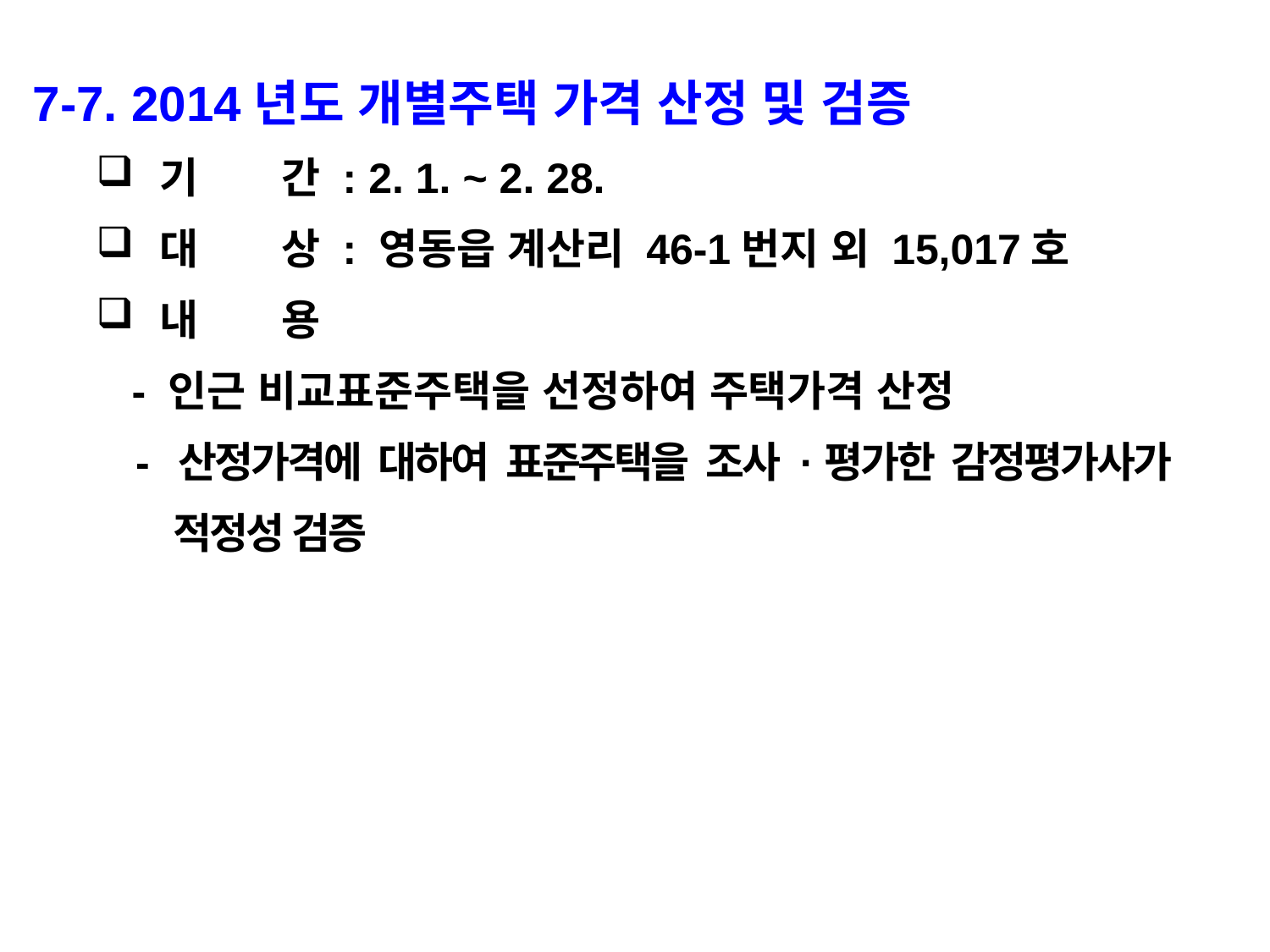

7-7. 2014년도 개별주택 가격 산정 및 검증
기       간 : 2. 1. ~ 2. 28.
대       상 : 영동읍 계산리 46-1번지 외 15,017호
내       용
   - 인근 비교표준주택을 선정하여 주택가격 산정
    -  산정가격에  대하여  표준주택을  조사 ·평가한  감정평가사가
       적정성 검증